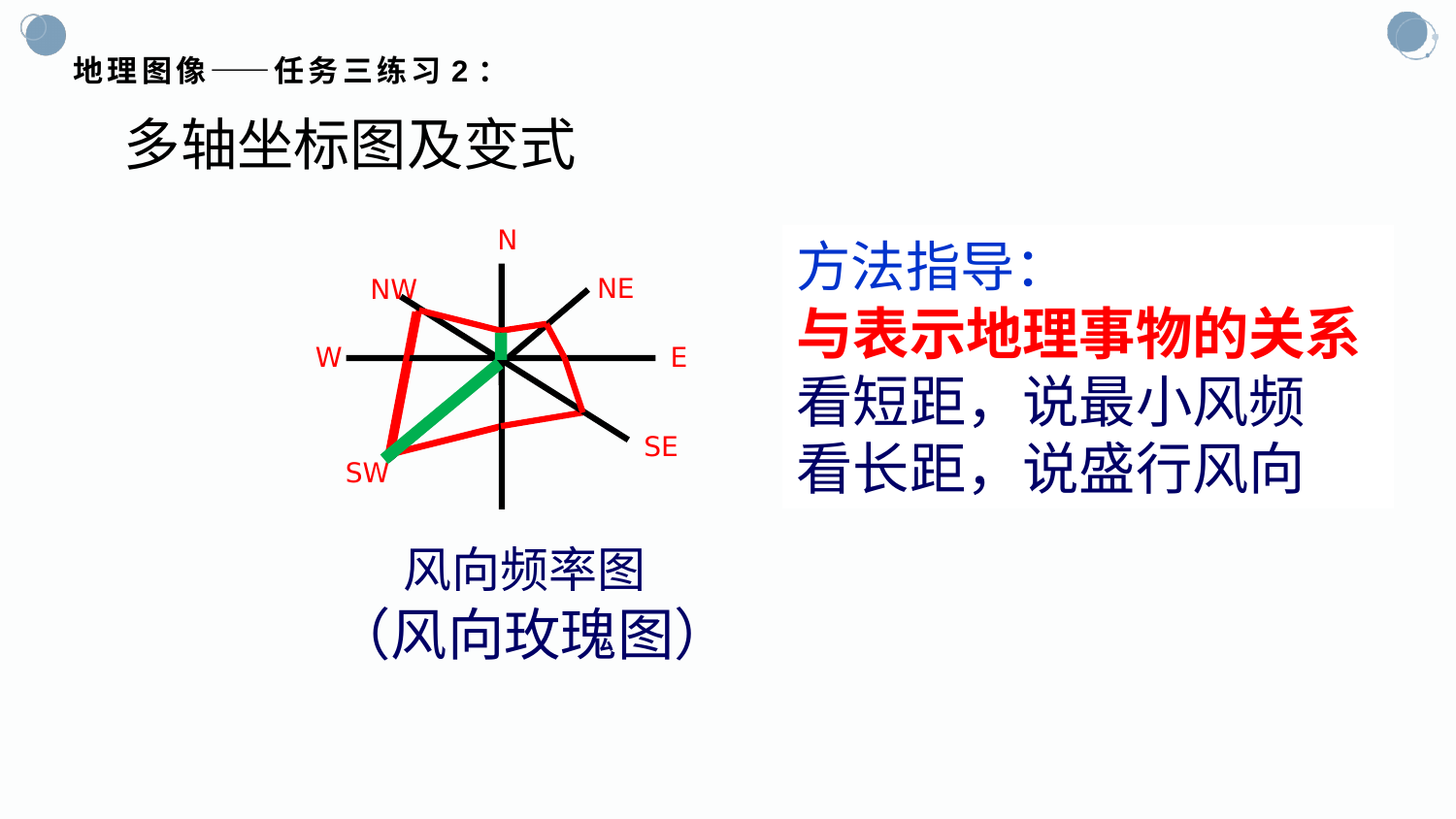

地理图像——任务三练习2：

多轴坐标图及变式
N
NE

NW

W
E

SE

SW
方法指导：
与表示地理事物的关系
看短距，说最小风频
看长距，说盛行风向

风向频率图
（风向玫瑰图）